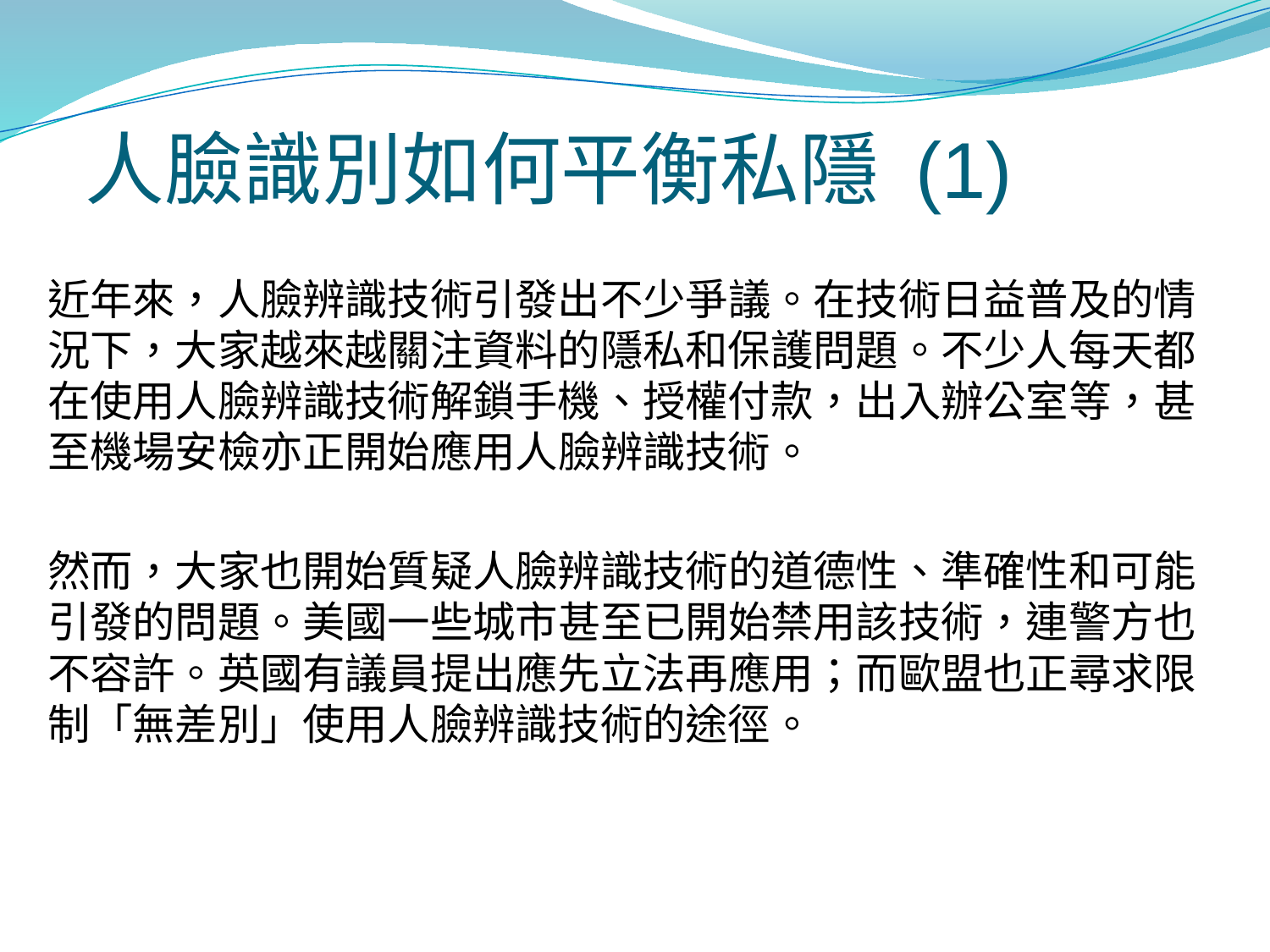

# 人臉識別如何平衡私隱 (1)
近年來，人臉辨識技術引發出不少爭議。在技術日益普及的情況下，大家越來越關注資料的隱私和保護問題。不少人每天都在使用人臉辨識技術解鎖手機、授權付款，出入辦公室等，甚至機場安檢亦正開始應用人臉辨識技術。

然而，大家也開始質疑人臉辨識技術的道德性、準確性和可能引發的問題。美國一些城市甚至已開始禁用該技術，連警方也不容許。英國有議員提出應先立法再應用；而歐盟也正尋求限制「無差別」使用人臉辨識技術的途徑。